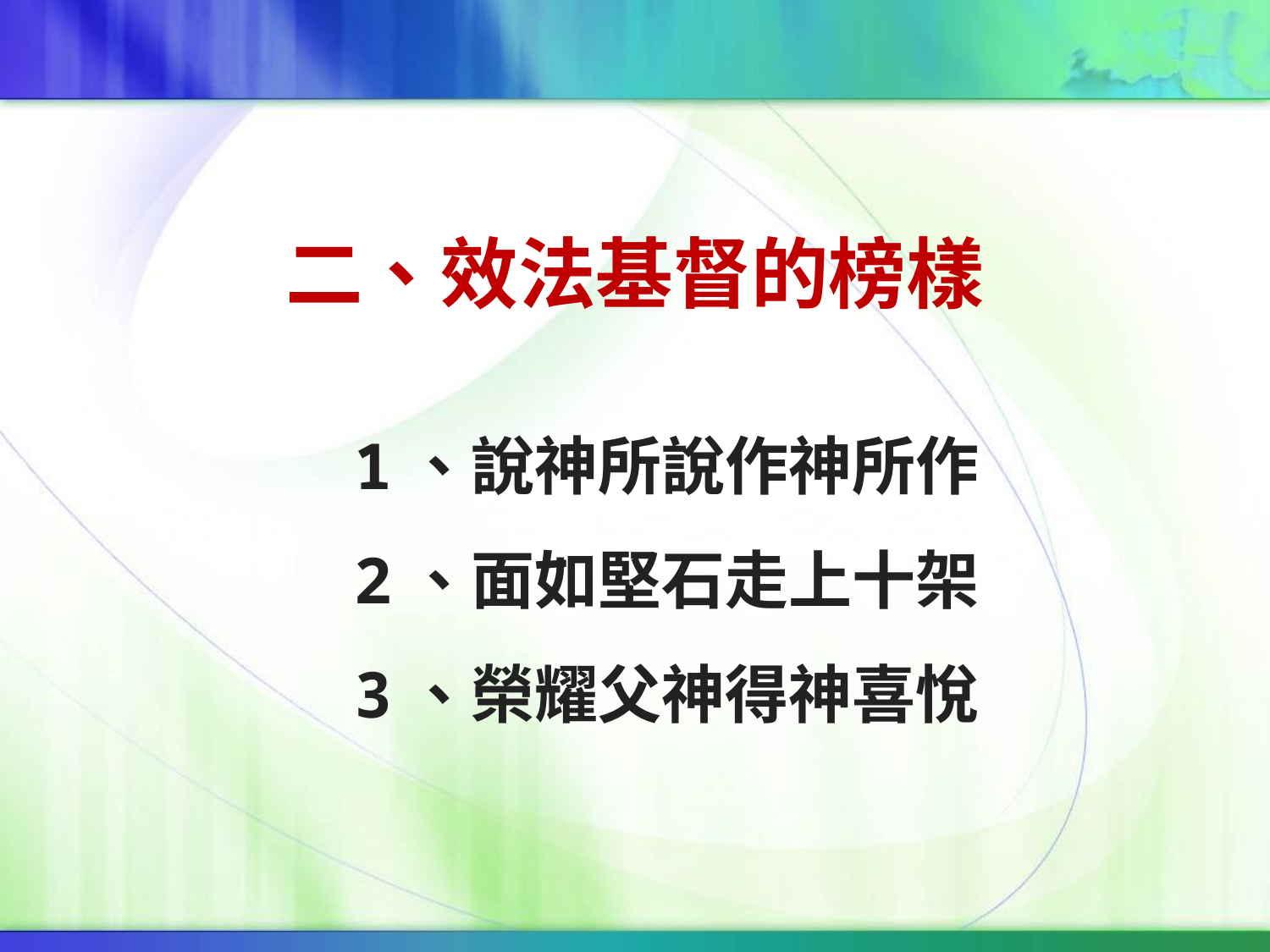

二、效法基督的榜樣

1、說神所說作神所作
2、面如堅石走上十架
3、榮耀父神得神喜悅